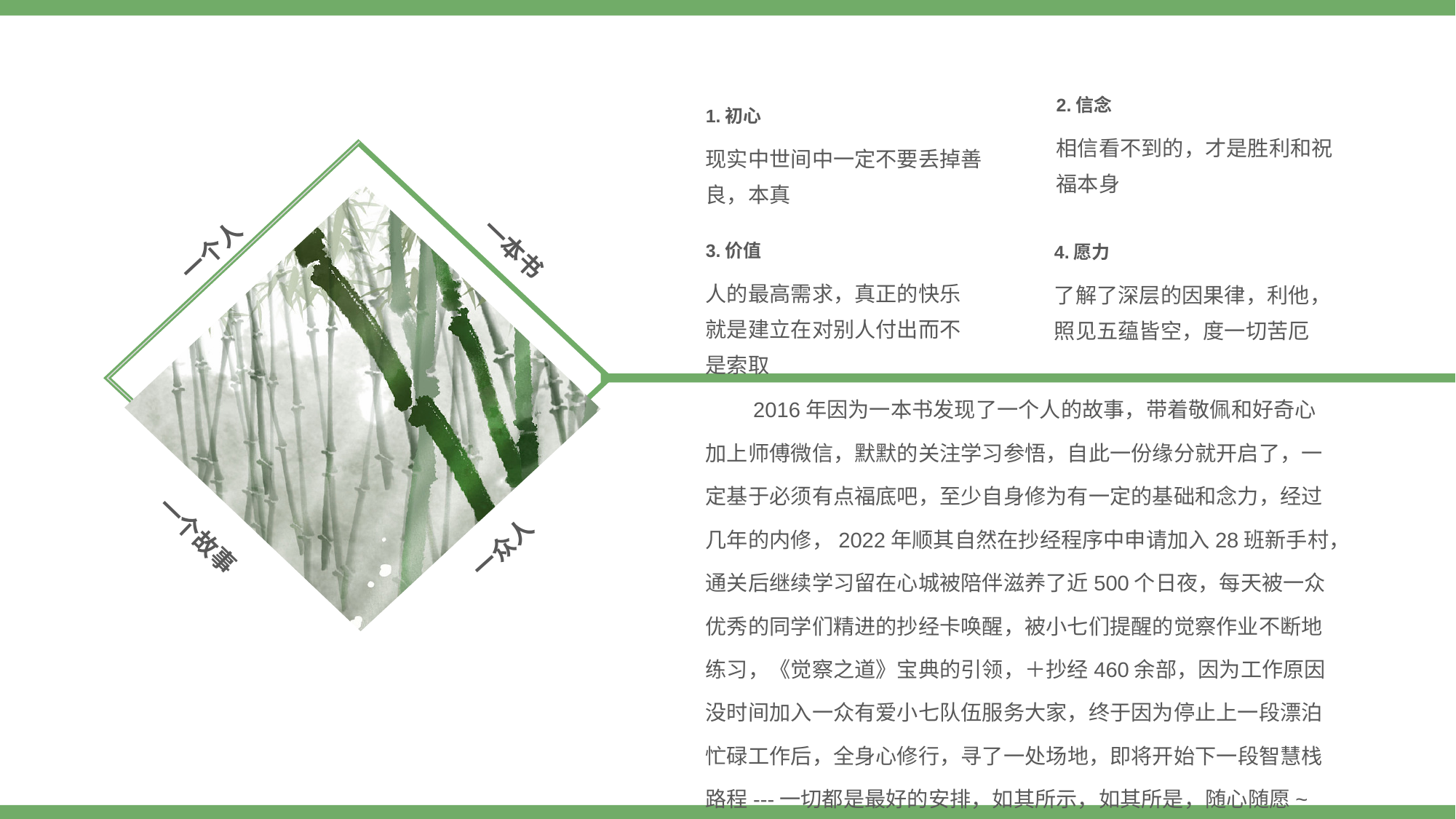

2.信念
相信看不到的，才是胜利和祝福本身
1.初心
现实中世间中一定不要丢掉善良，本真

一本书
一个人
3.价值
人的最高需求，真正的快乐就是建立在对别人付出而不是索取
4.愿力
了解了深层的因果律，利他，照见五蕴皆空，度一切苦厄
　　2016年因为一本书发现了一个人的故事，带着敬佩和好奇心加上师傅微信，默默的关注学习参悟，自此一份缘分就开启了，一定基于必须有点福底吧，至少自身修为有一定的基础和念力，经过几年的内修，2022年顺其自然在抄经程序中申请加入28班新手村，通关后继续学习留在心城被陪伴滋养了近500个日夜，每天被一众优秀的同学们精进的抄经卡唤醒，被小七们提醒的觉察作业不断地练习，《觉察之道》宝典的引领，＋抄经460余部，因为工作原因没时间加入一众有爱小七队伍服务大家，终于因为停止上一段漂泊忙碌工作后，全身心修行，寻了一处场地，即将开始下一段智慧栈路程---一切都是最好的安排，如其所示，如其所是，随心随愿~
一个故事
一众人